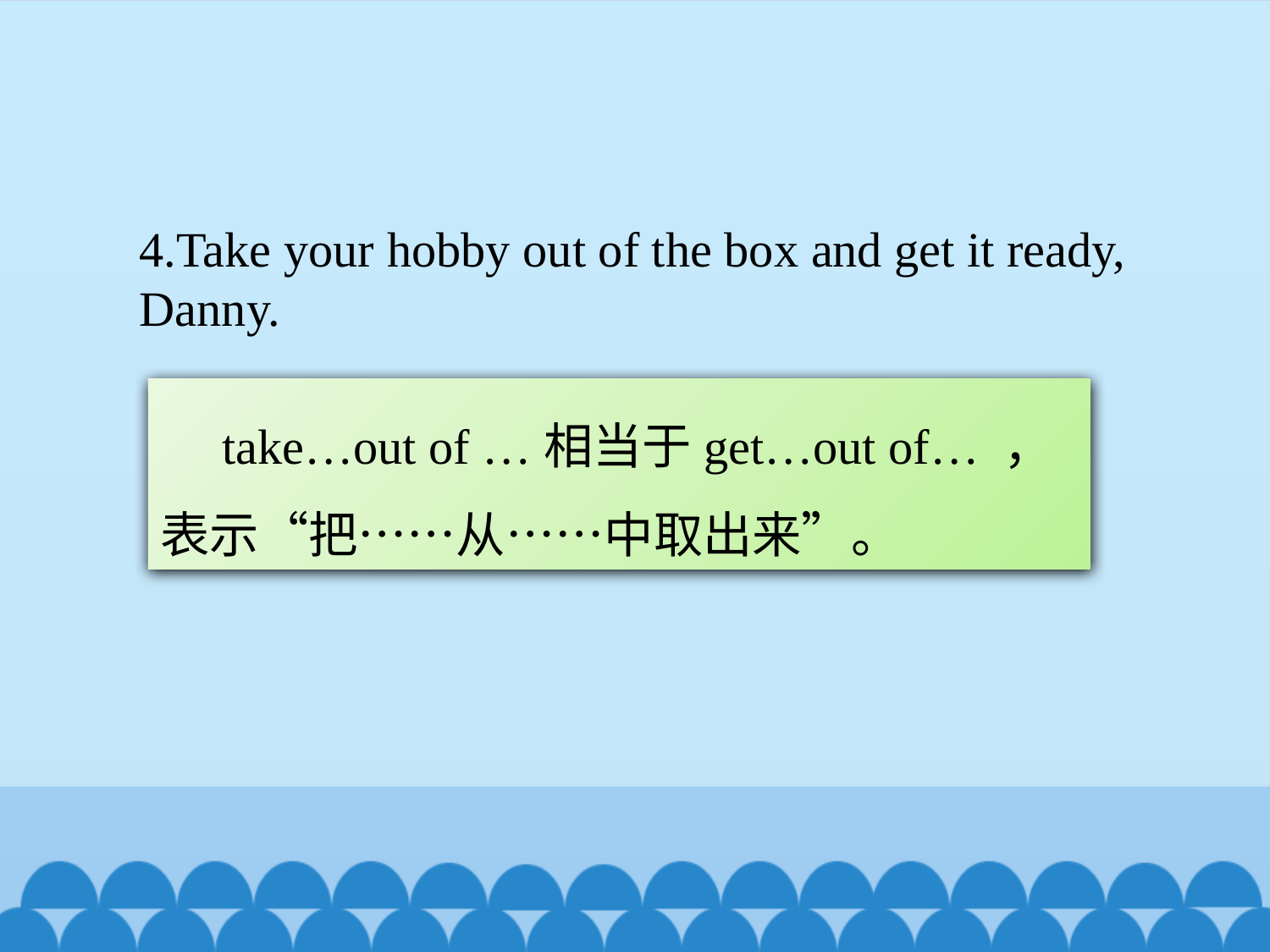

4.Take your hobby out of the box and get it ready, Danny.
     take…out of …相当于get…out of… ，表示“把……从……中取出来”。